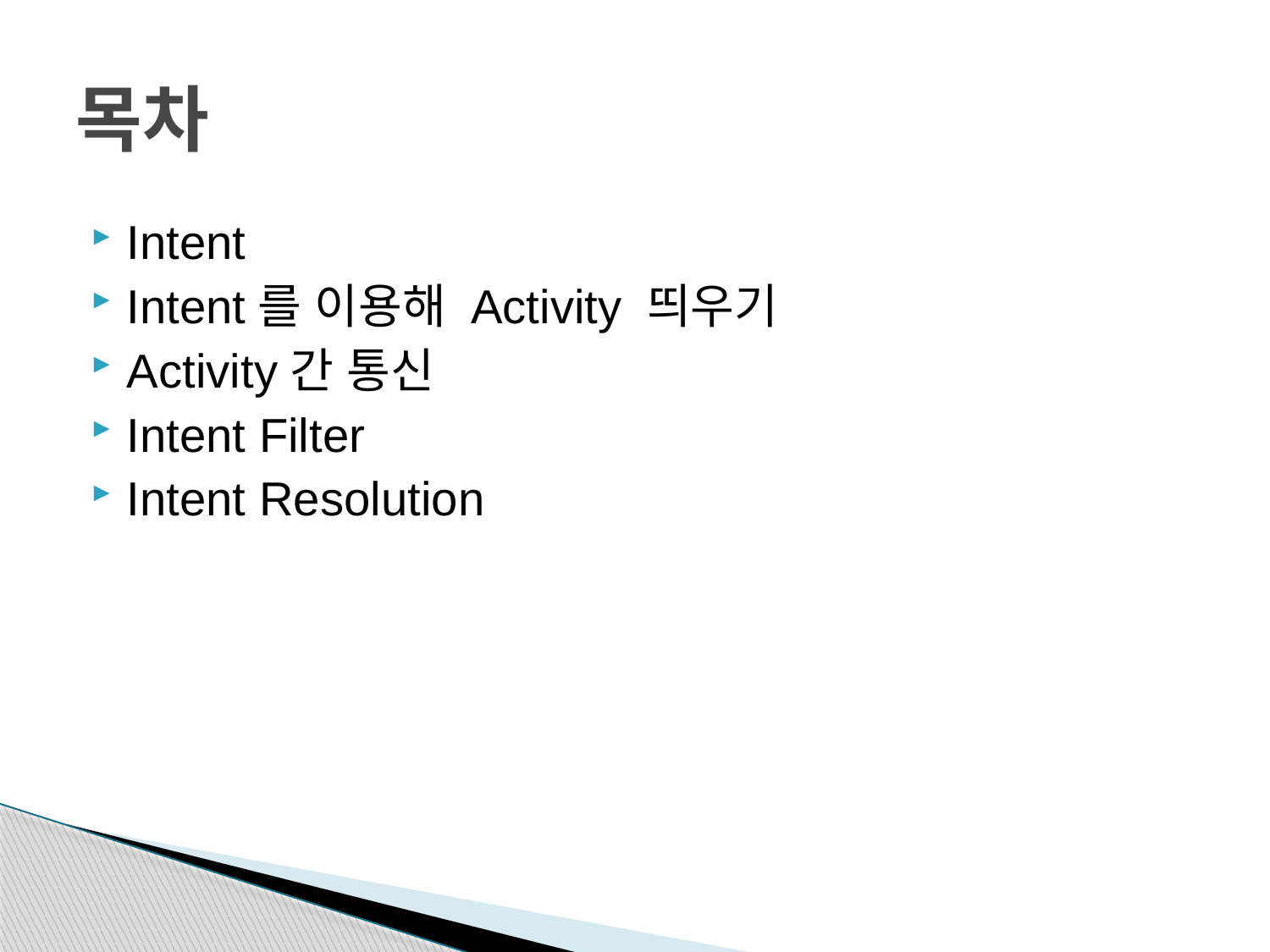

# 목차
Intent
Intent를 이용해 Activity 띄우기
Activity간 통신
Intent Filter
Intent Resolution